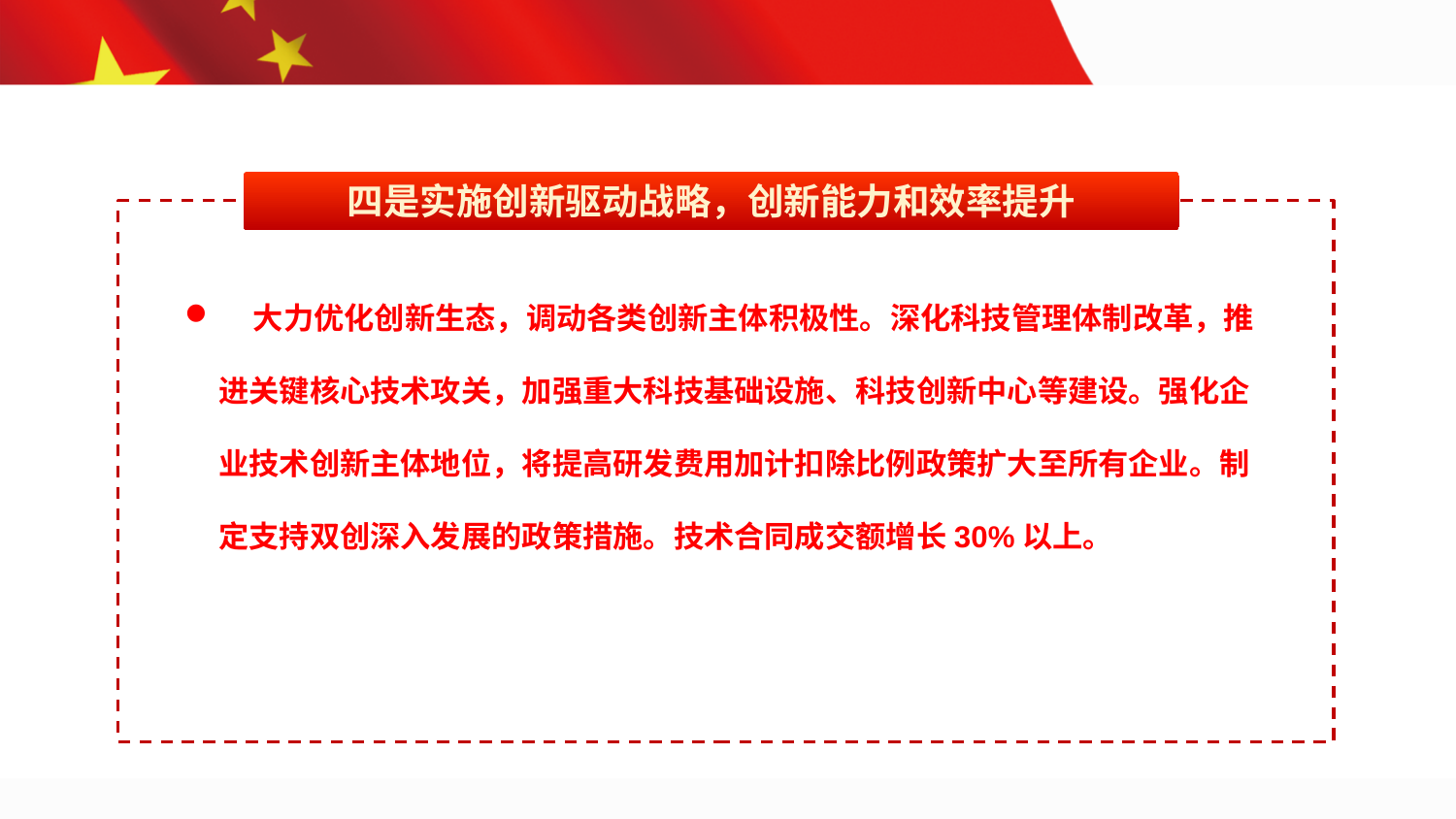

四是实施创新驱动战略，创新能力和效率提升

    大力优化创新生态，调动各类创新主体积极性。深化科技管理体制改革，推进关键核心技术攻关，加强重大科技基础设施、科技创新中心等建设。强化企业技术创新主体地位，将提高研发费用加计扣除比例政策扩大至所有企业。制定支持双创深入发展的政策措施。技术合同成交额增长30%以上。